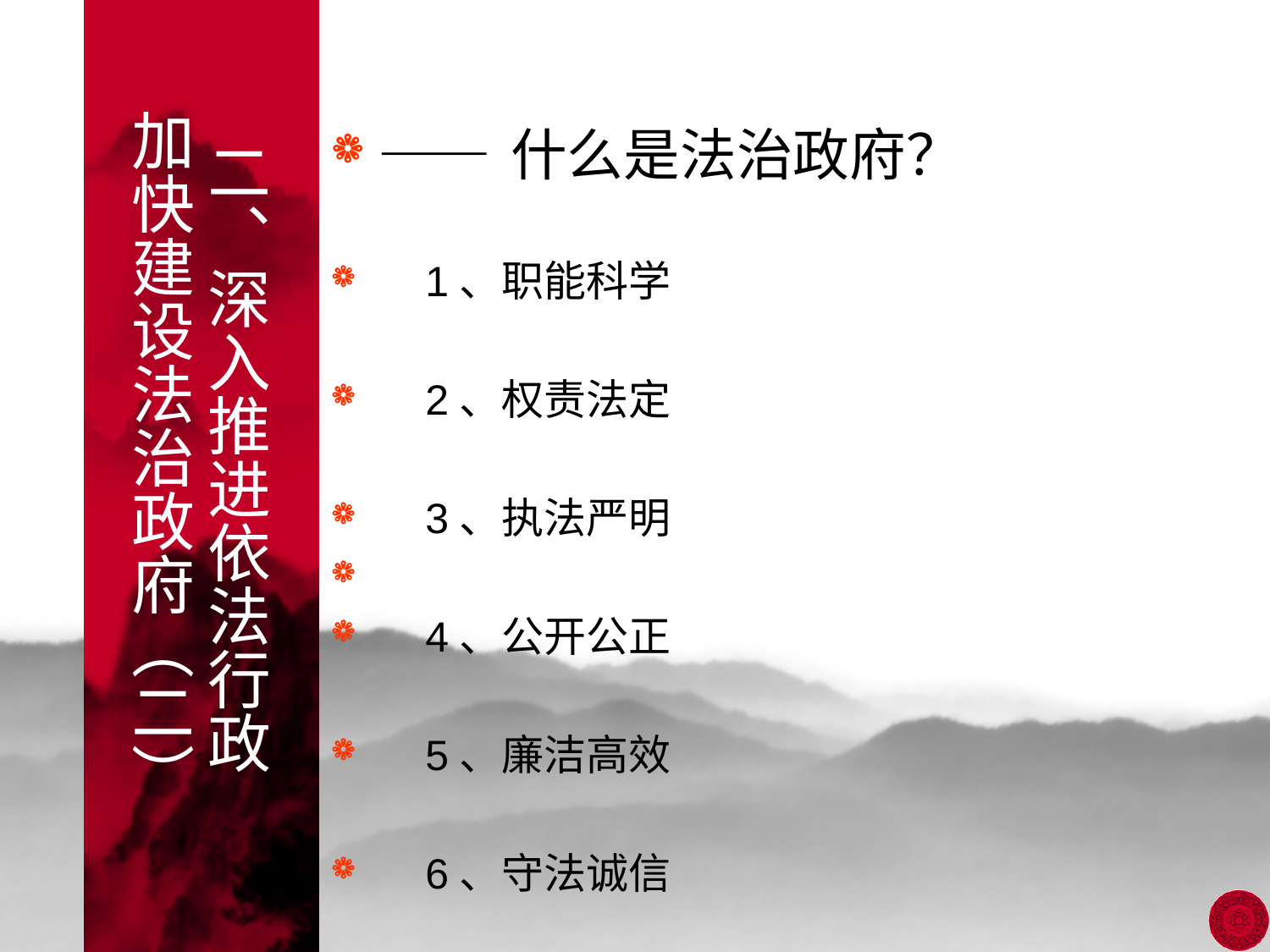

# 二、深入推进依法行政 加快建设法治政府（二）

—— 什么是法治政府？

    1、职能科学

    2、权责法定

    3、执法严明

    4、公开公正

    5、廉洁高效

    6、守法诚信